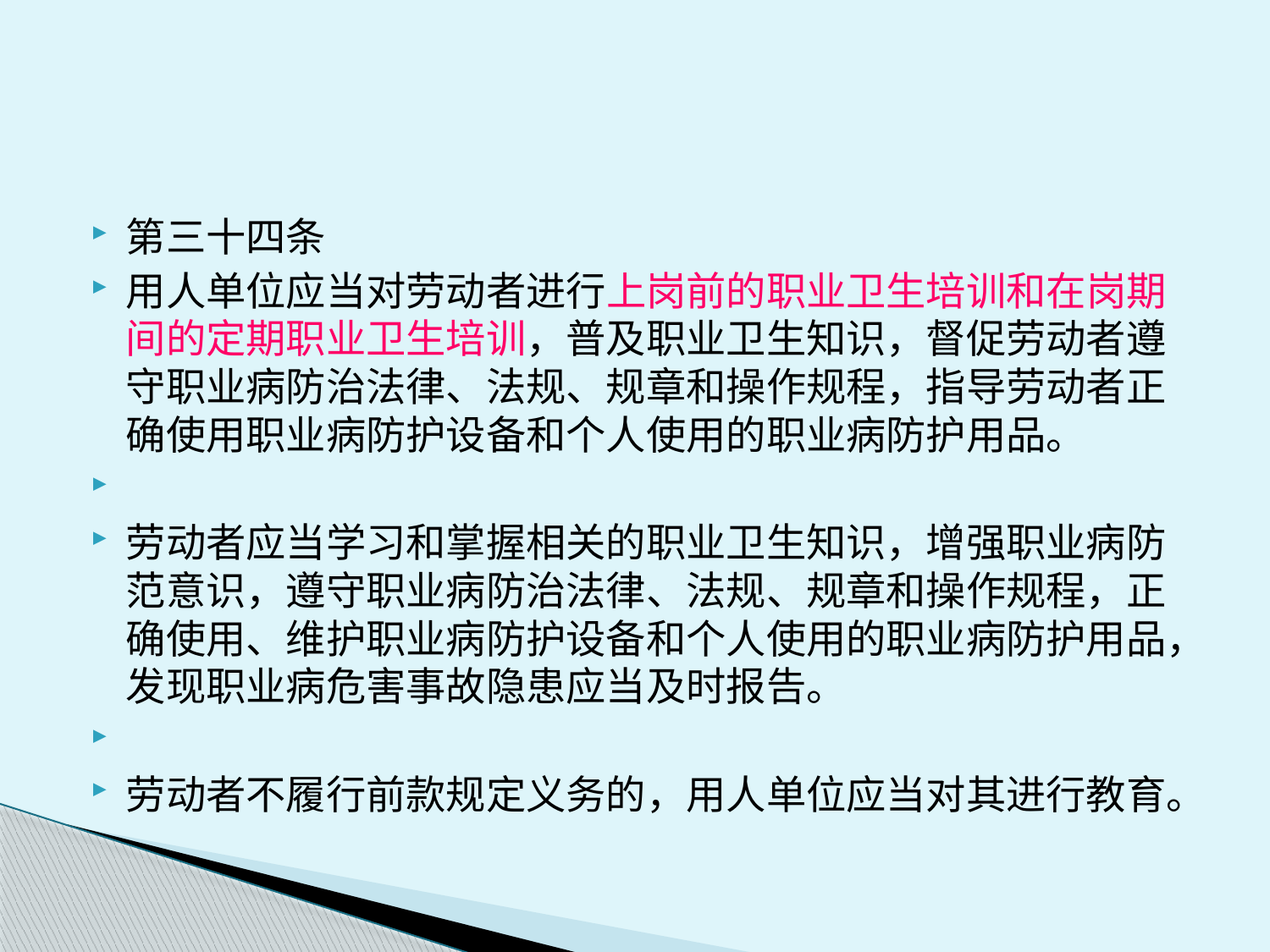

#
第三十四条
用人单位应当对劳动者进行上岗前的职业卫生培训和在岗期间的定期职业卫生培训，普及职业卫生知识，督促劳动者遵守职业病防治法律、法规、规章和操作规程，指导劳动者正确使用职业病防护设备和个人使用的职业病防护用品。

劳动者应当学习和掌握相关的职业卫生知识，增强职业病防范意识，遵守职业病防治法律、法规、规章和操作规程，正确使用、维护职业病防护设备和个人使用的职业病防护用品，发现职业病危害事故隐患应当及时报告。

劳动者不履行前款规定义务的，用人单位应当对其进行教育。